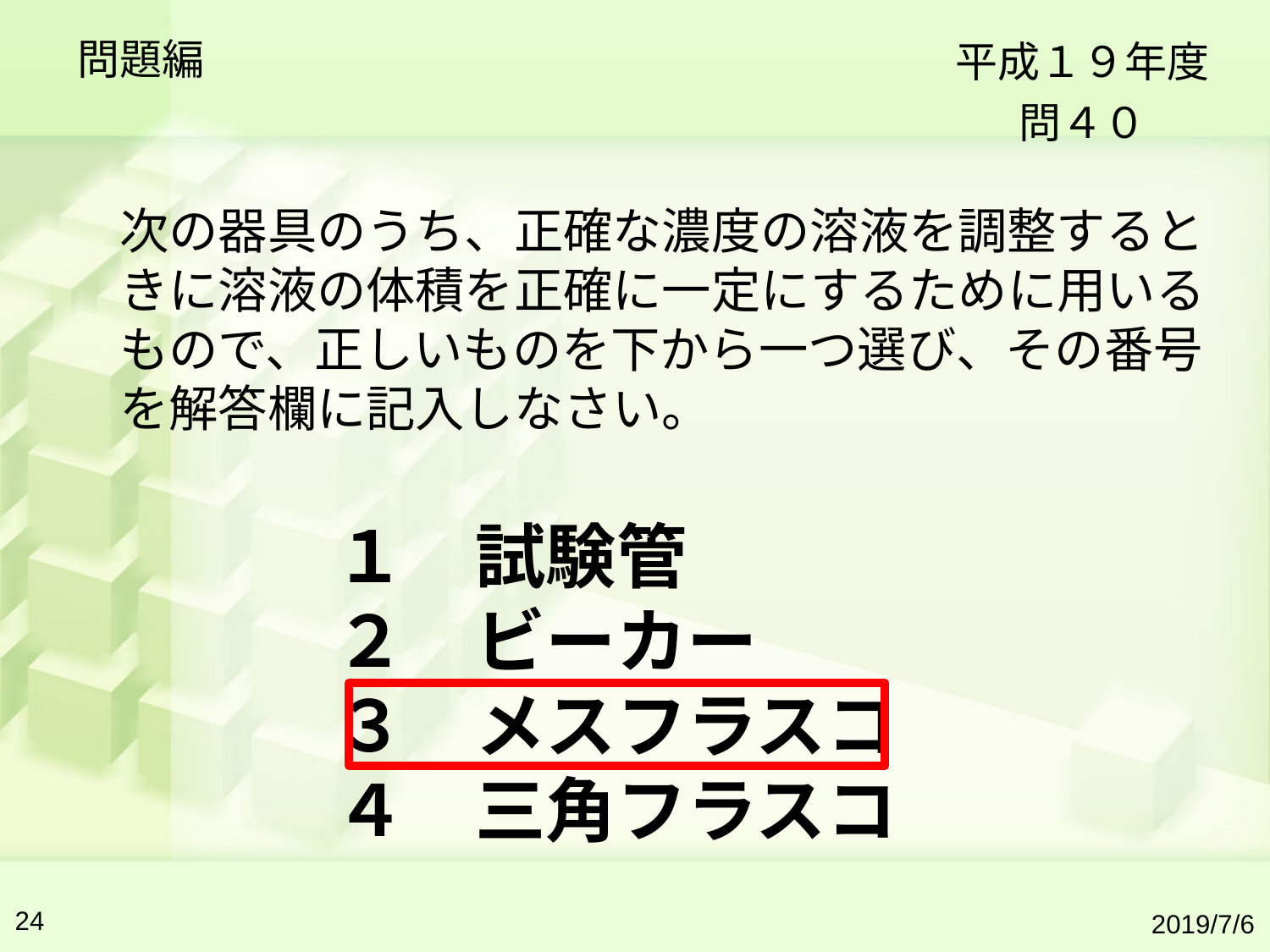

問題編
平成１９年度
問４０
次の器具のうち、正確な濃度の溶液を調整するときに溶液の体積を正確に一定にするために用いるもので、正しいものを下から一つ選び、その番号を解答欄に記入しなさい。
１　試験管
２　ビーカー
３　メスフラスコ
４　三角フラスコ

24
2019/7/6